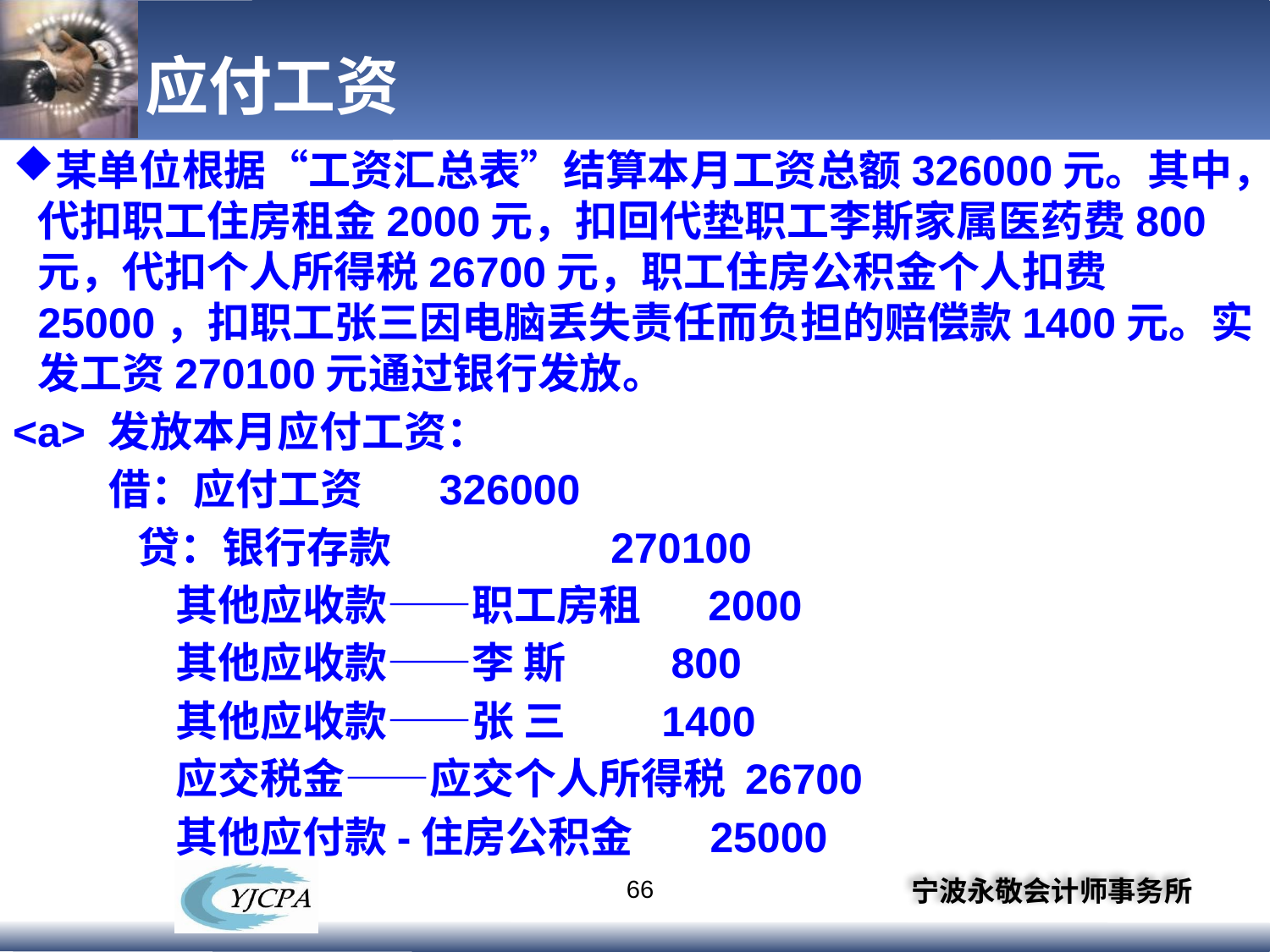

# 应付工资
某单位根据“工资汇总表”结算本月工资总额326000元。其中，代扣职工住房租金2000元，扣回代垫职工李斯家属医药费800元，代扣个人所得税26700元，职工住房公积金个人扣费25000，扣职工张三因电脑丢失责任而负担的赔偿款1400元。实发工资270100元通过银行发放。
<a> 发放本月应付工资：
         借：应付工资       326000
            贷：银行存款                      270100
                其他应收款——职工房租      2000
                其他应收款——李 斯          800
                其他应收款——张 三         1400
                应交税金——应交个人所得税 26700
                其他应付款-住房公积金       25000